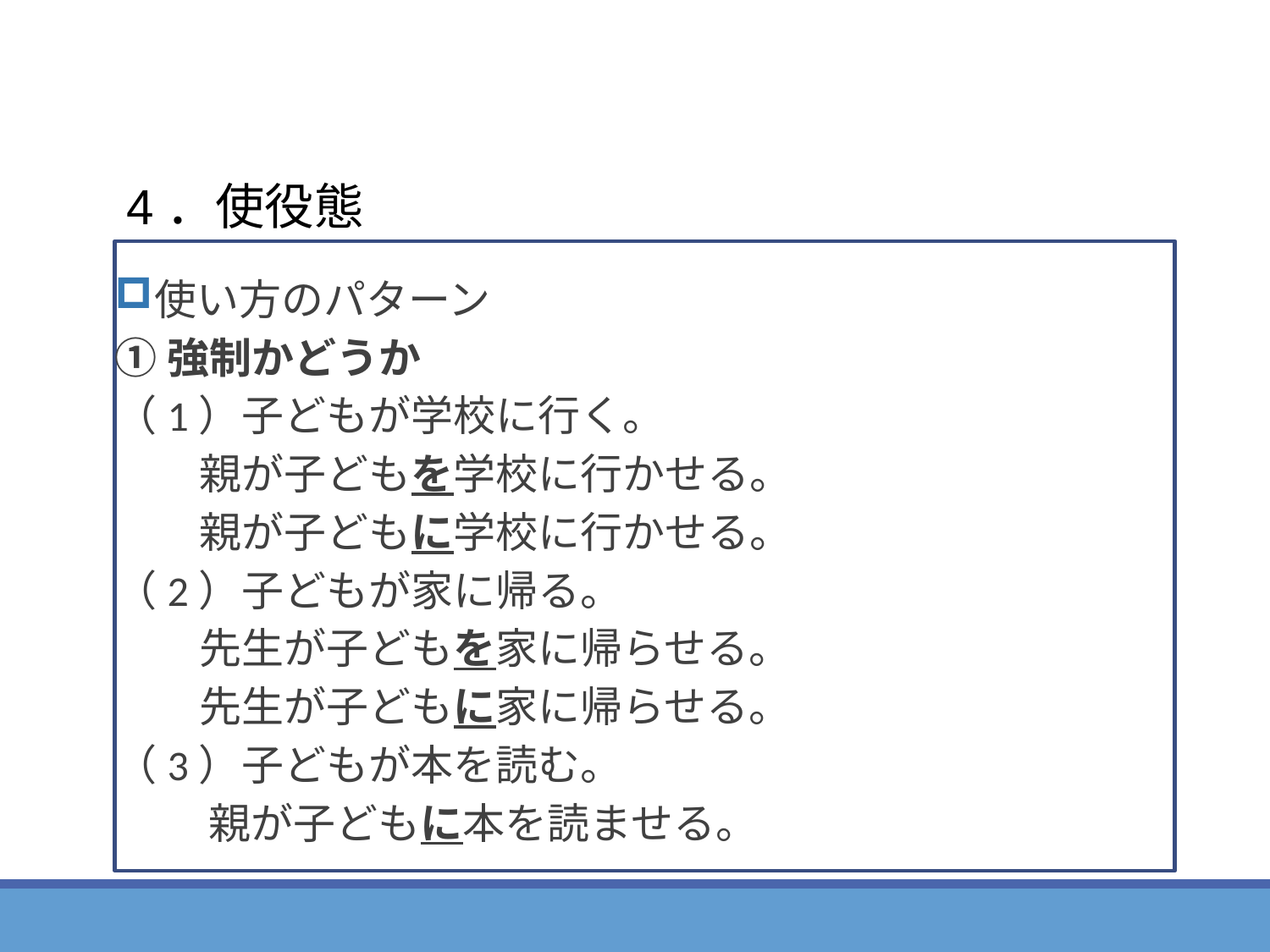

# 4．使役態
使い方のパターン
①強制かどうか
（1）子どもが学校に行く。
　　親が子どもを学校に行かせる。
　　親が子どもに学校に行かせる。
（2）子どもが家に帰る。
　　先生が子どもを家に帰らせる。
　　先生が子どもに家に帰らせる。
（3）子どもが本を読む。
　　 親が子どもに本を読ませる。
9